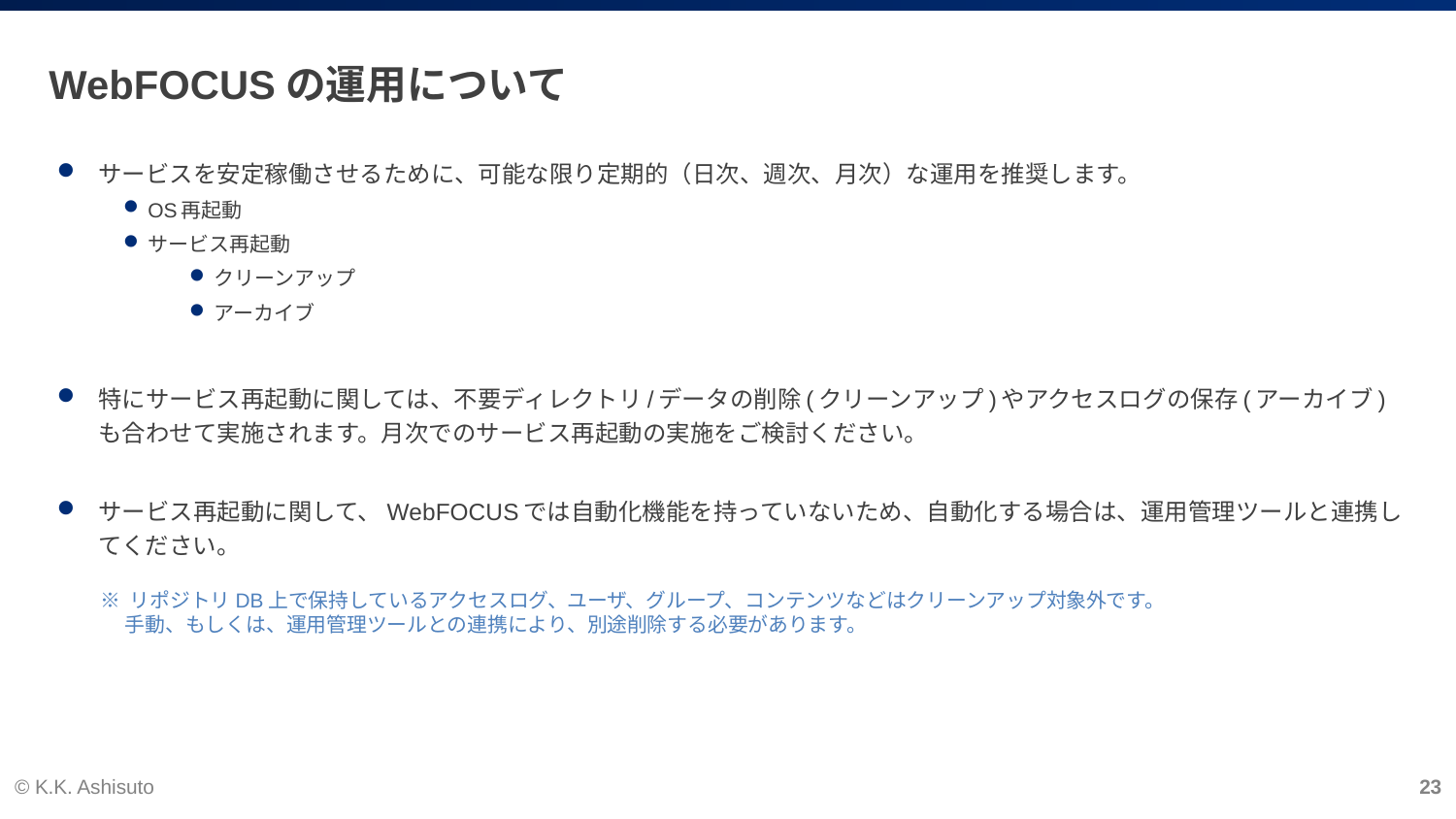

# WebFOCUSの運用について
サービスを安定稼働させるために、可能な限り定期的（日次、週次、月次）な運用を推奨します。
OS再起動
サービス再起動
クリーンアップ
アーカイブ

特にサービス再起動に関しては、不要ディレクトリ/データの削除(クリーンアップ)やアクセスログの保存(アーカイブ)も合わせて実施されます。月次でのサービス再起動の実施をご検討ください。

サービス再起動に関して、WebFOCUSでは自動化機能を持っていないため、自動化する場合は、運用管理ツールと連携してください。
※ リポジトリDB上で保持しているアクセスログ、ユーザ、グループ、コンテンツなどはクリーンアップ対象外です。
　 手動、もしくは、運用管理ツールとの連携により、別途削除する必要があります。
© K.K. Ashisuto
23